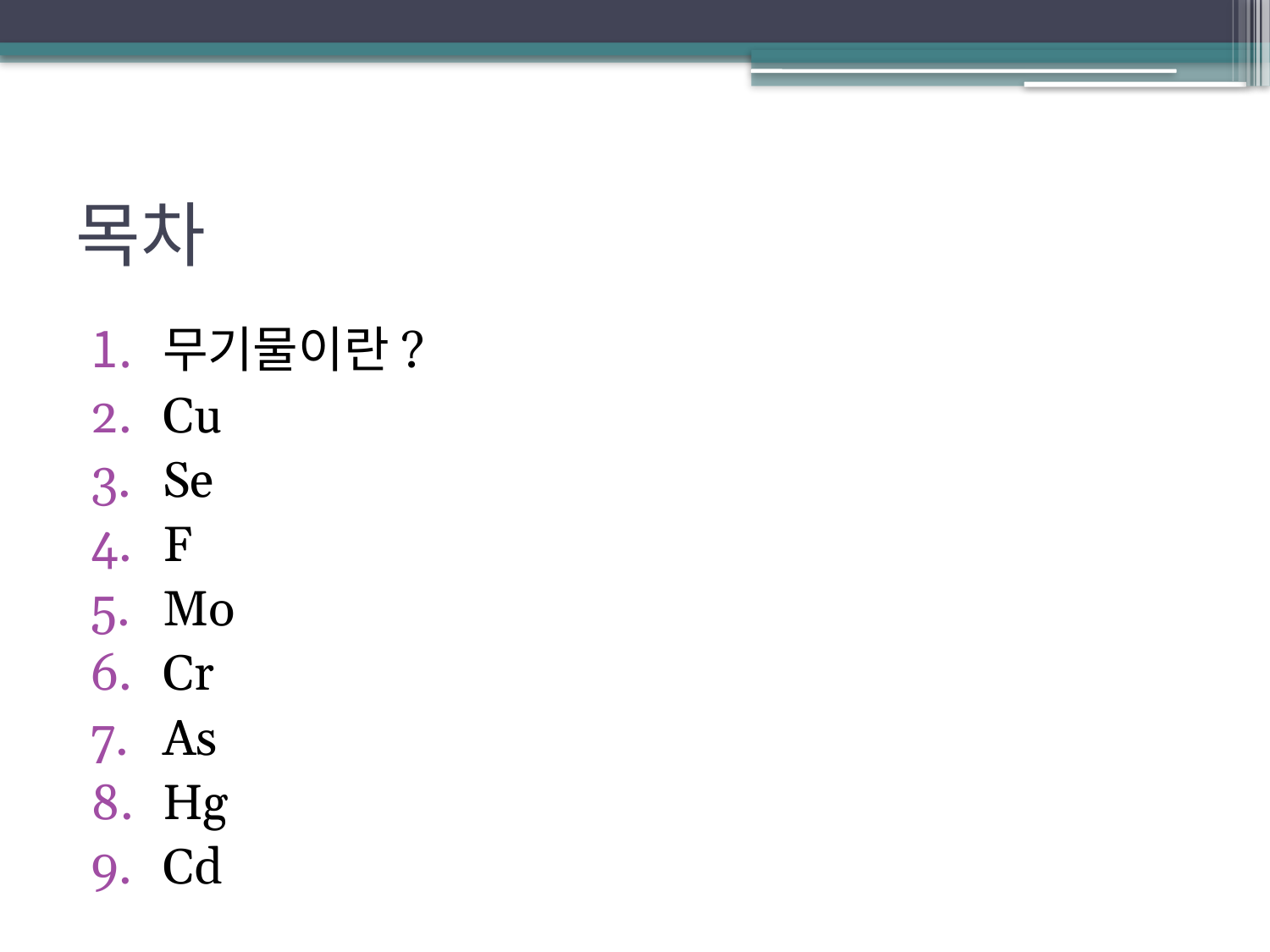

# 목차
무기물이란?
Cu
Se
F
Mo
Cr
As
Hg
Cd